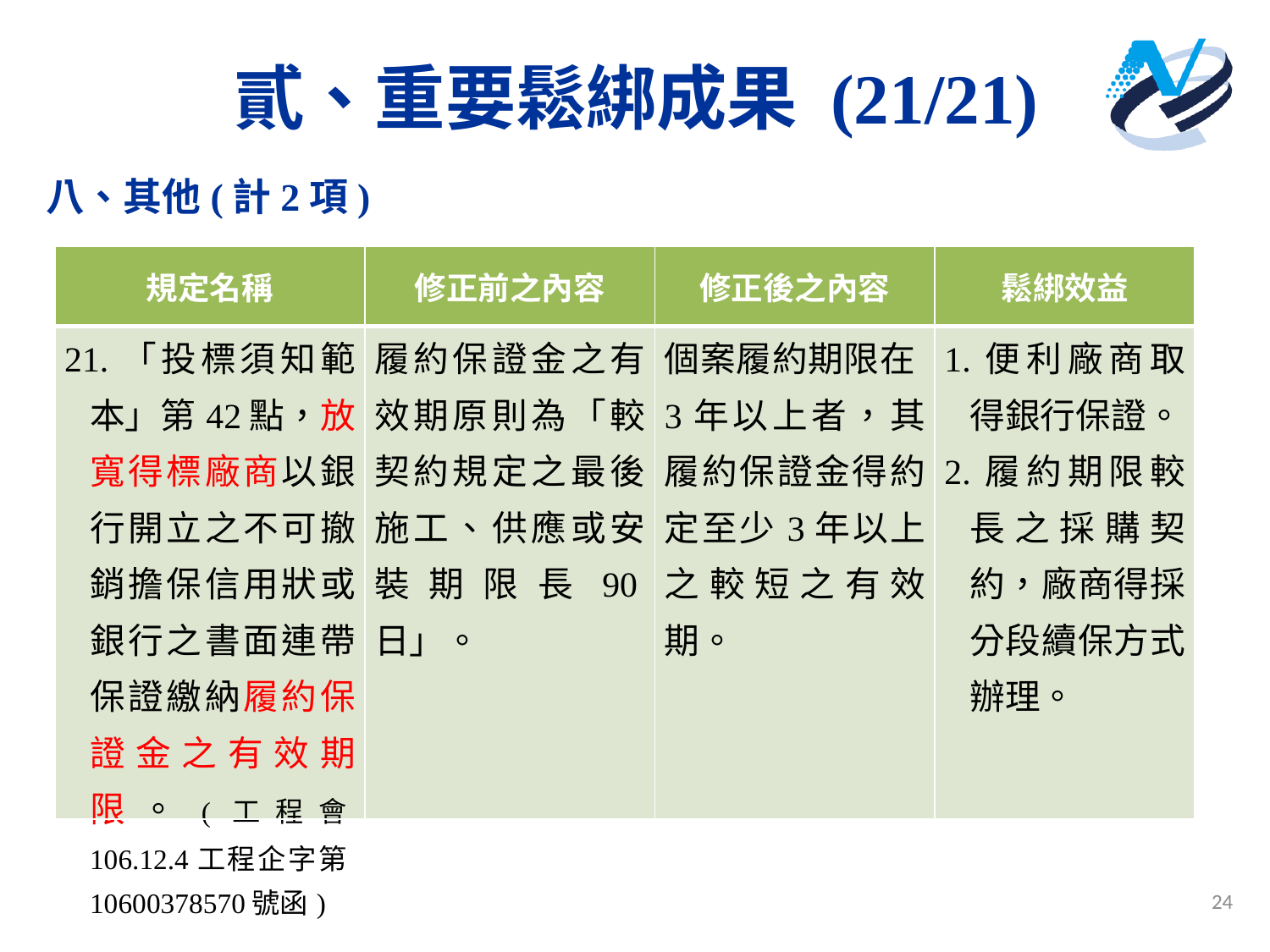

# 貳、重要鬆綁成果 (21/21)
八、其他(計2項)
| 規定名稱 | 修正前之內容 | 修正後之內容 | 鬆綁效益 |
| --- | --- | --- | --- |
| 21.「投標須知範本」第42點，放寬得標廠商以銀行開立之不可撤銷擔保信用狀或銀行之書面連帶保證繳納履約保證金之有效期限。(工程會106.12.4工程企字第10600378570號函) | 履約保證金之有效期原則為「較契約規定之最後施工、供應或安裝期限長90日」。 | 個案履約期限在3年以上者，其履約保證金得約定至少3年以上之較短之有效期。 | 1.便利廠商取得銀行保證。 2.履約期限較長之採購契約，廠商得採分段續保方式辦理。 |
24